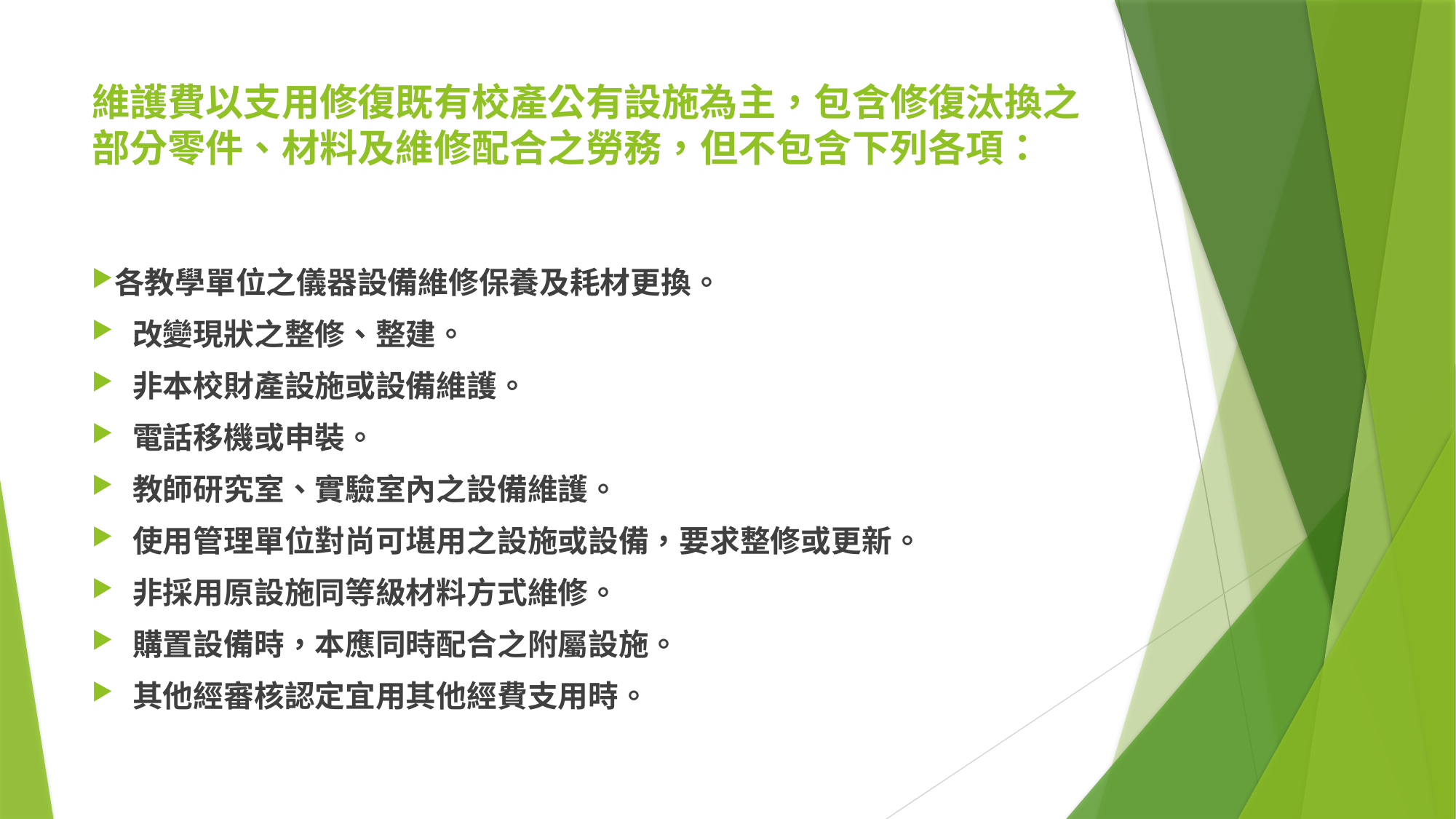

# 維護費以支用修復既有校產公有設施為主，包含修復汰換之部分零件、材料及維修配合之勞務，但不包含下列各項：
各教學單位之儀器設備維修保養及耗材更換。
改變現狀之整修、整建。
非本校財產設施或設備維護。
電話移機或申裝。
教師研究室、實驗室內之設備維護。
使用管理單位對尚可堪用之設施或設備，要求整修或更新。
非採用原設施同等級材料方式維修。
購置設備時，本應同時配合之附屬設施。
其他經審核認定宜用其他經費支用時。